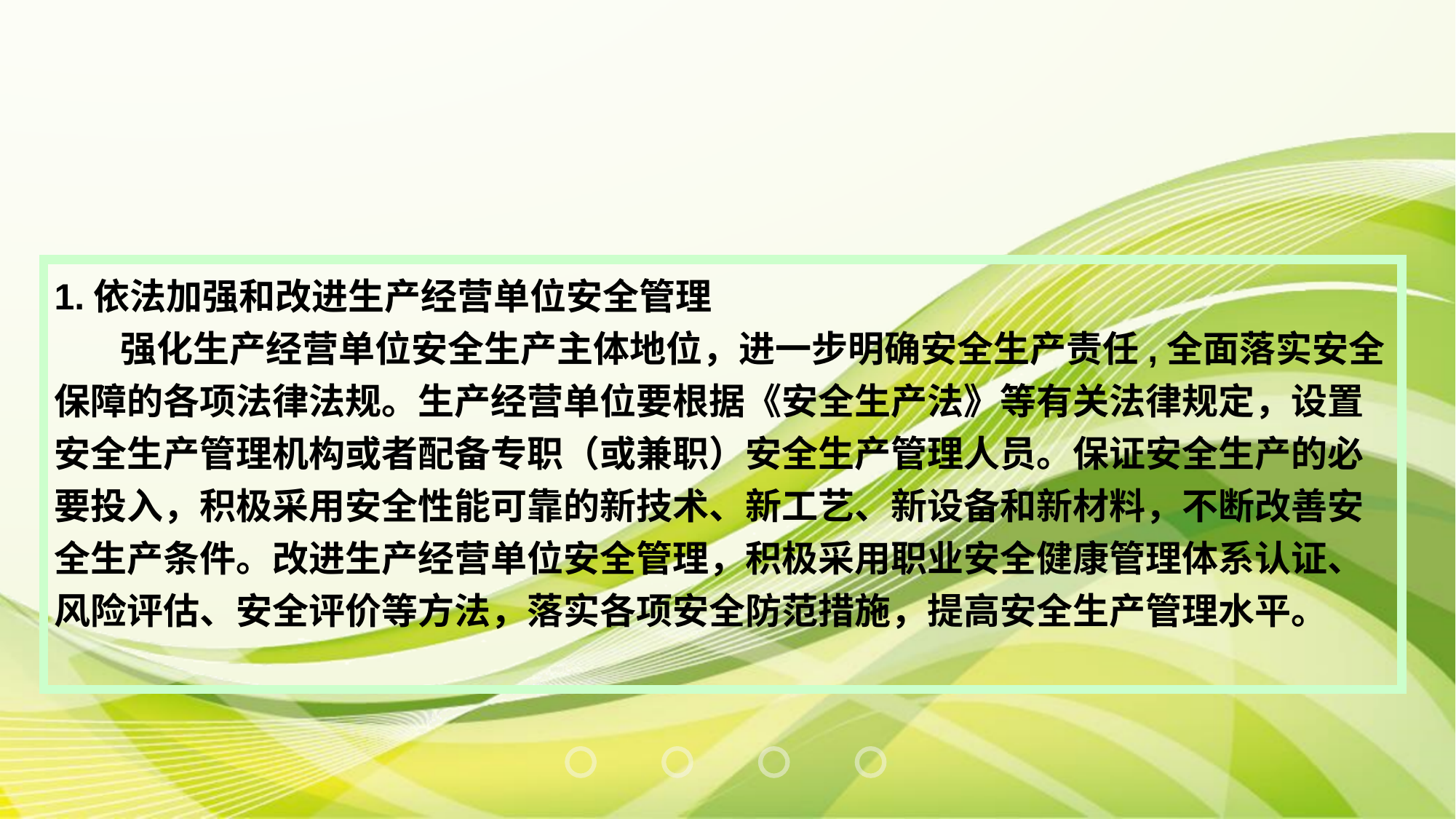

1.依法加强和改进生产经营单位安全管理
       强化生产经营单位安全生产主体地位，进一步明确安全生产责任,全面落实安全保障的各项法律法规。生产经营单位要根据《安全生产法》等有关法律规定，设置安全生产管理机构或者配备专职（或兼职）安全生产管理人员。保证安全生产的必要投入，积极采用安全性能可靠的新技术、新工艺、新设备和新材料，不断改善安全生产条件。改进生产经营单位安全管理，积极采用职业安全健康管理体系认证、风险评估、安全评价等方法，落实各项安全防范措施，提高安全生产管理水平。